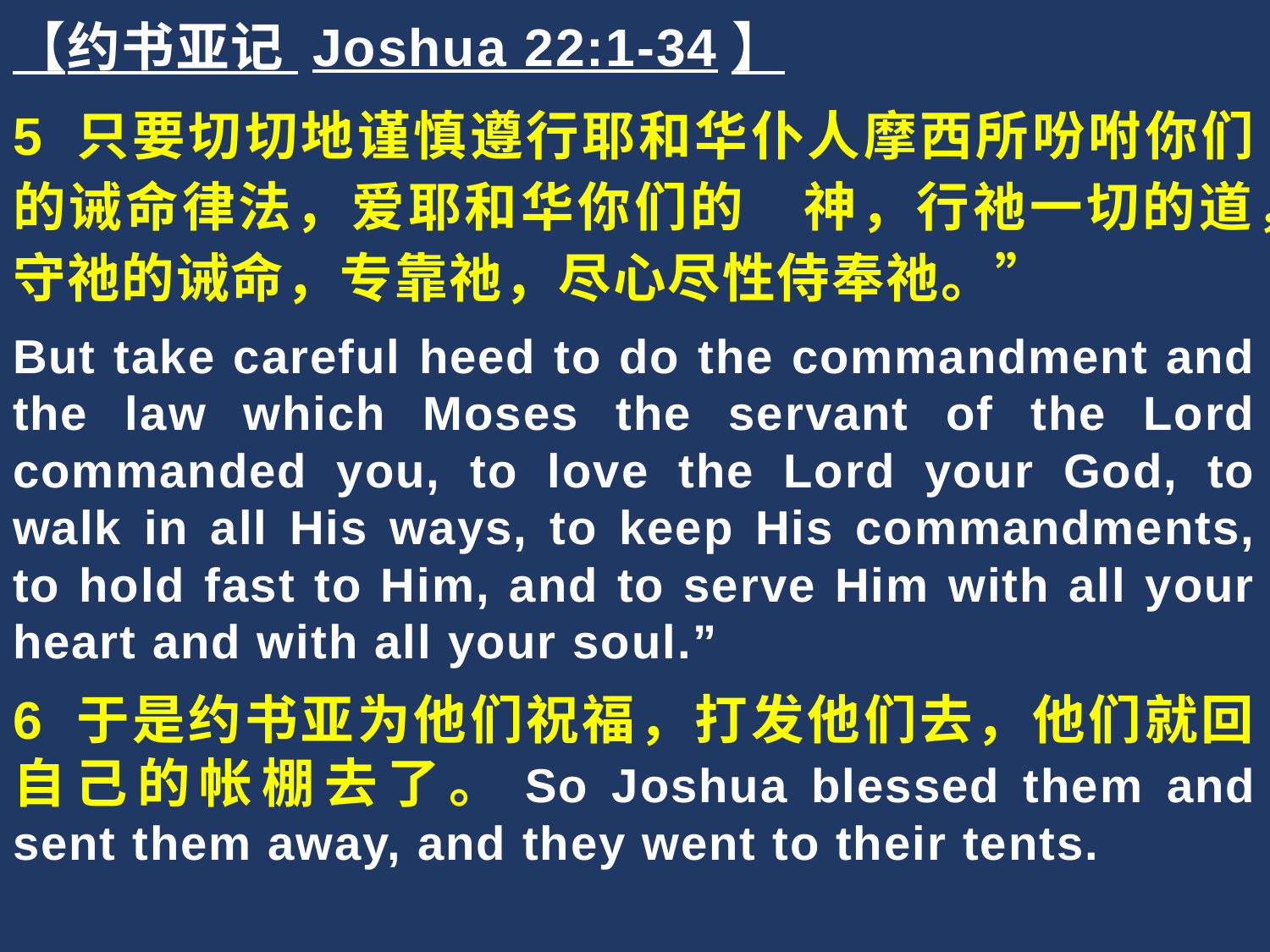

【约书亚记 Joshua 22:1-34】
5 只要切切地谨慎遵行耶和华仆人摩西所吩咐你们的诫命律法，爱耶和华你们的　神，行祂一切的道，守祂的诫命，专靠祂，尽心尽性侍奉祂。”
But take careful heed to do the commandment and the law which Moses the servant of the Lord commanded you, to love the Lord your God, to walk in all His ways, to keep His commandments, to hold fast to Him, and to serve Him with all your heart and with all your soul.”
6 于是约书亚为他们祝福，打发他们去，他们就回自己的帐棚去了。So Joshua blessed them and sent them away, and they went to their tents.